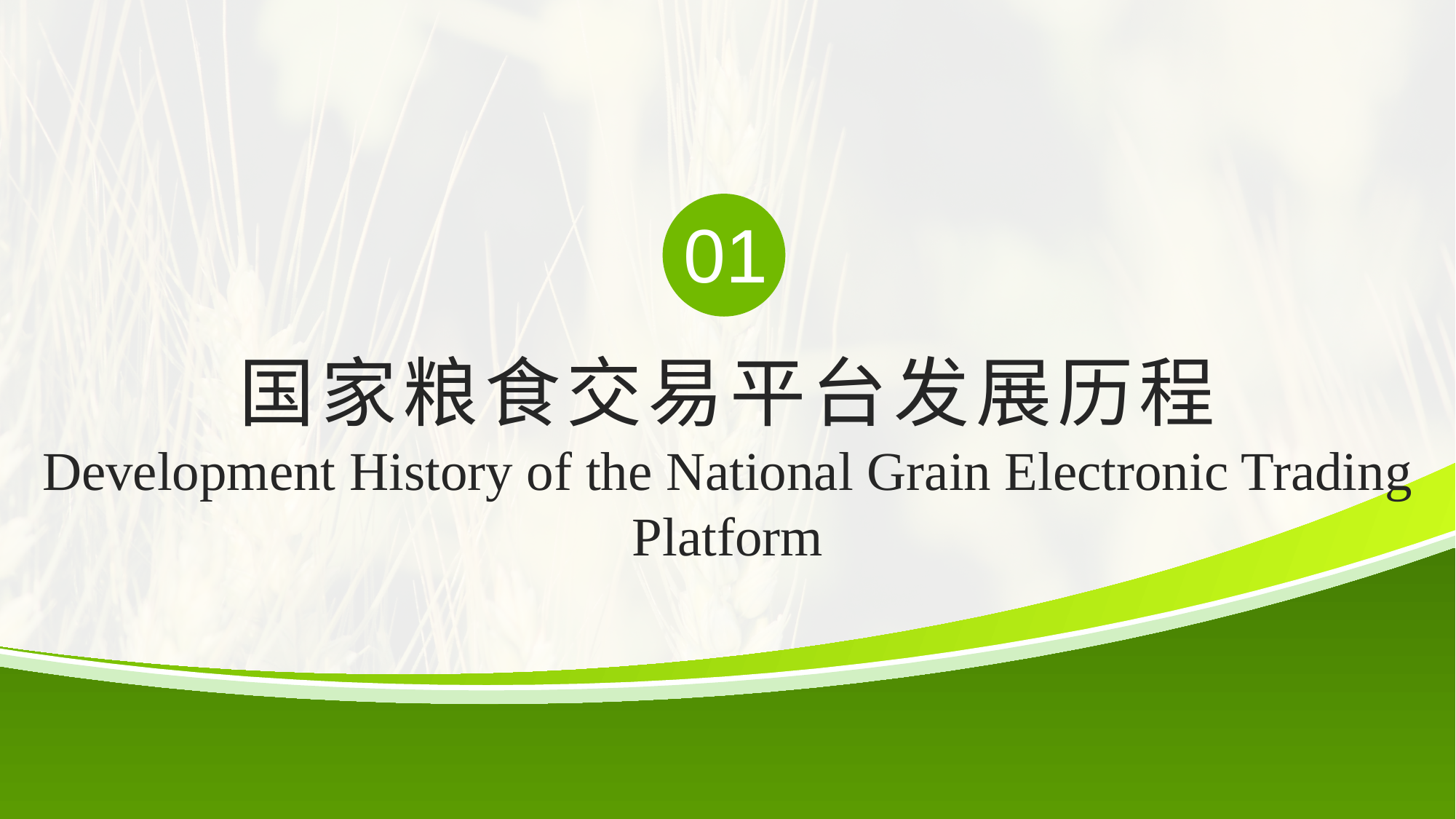

01
国家粮食交易平台发展历程
Development History of the National Grain Electronic Trading Platform